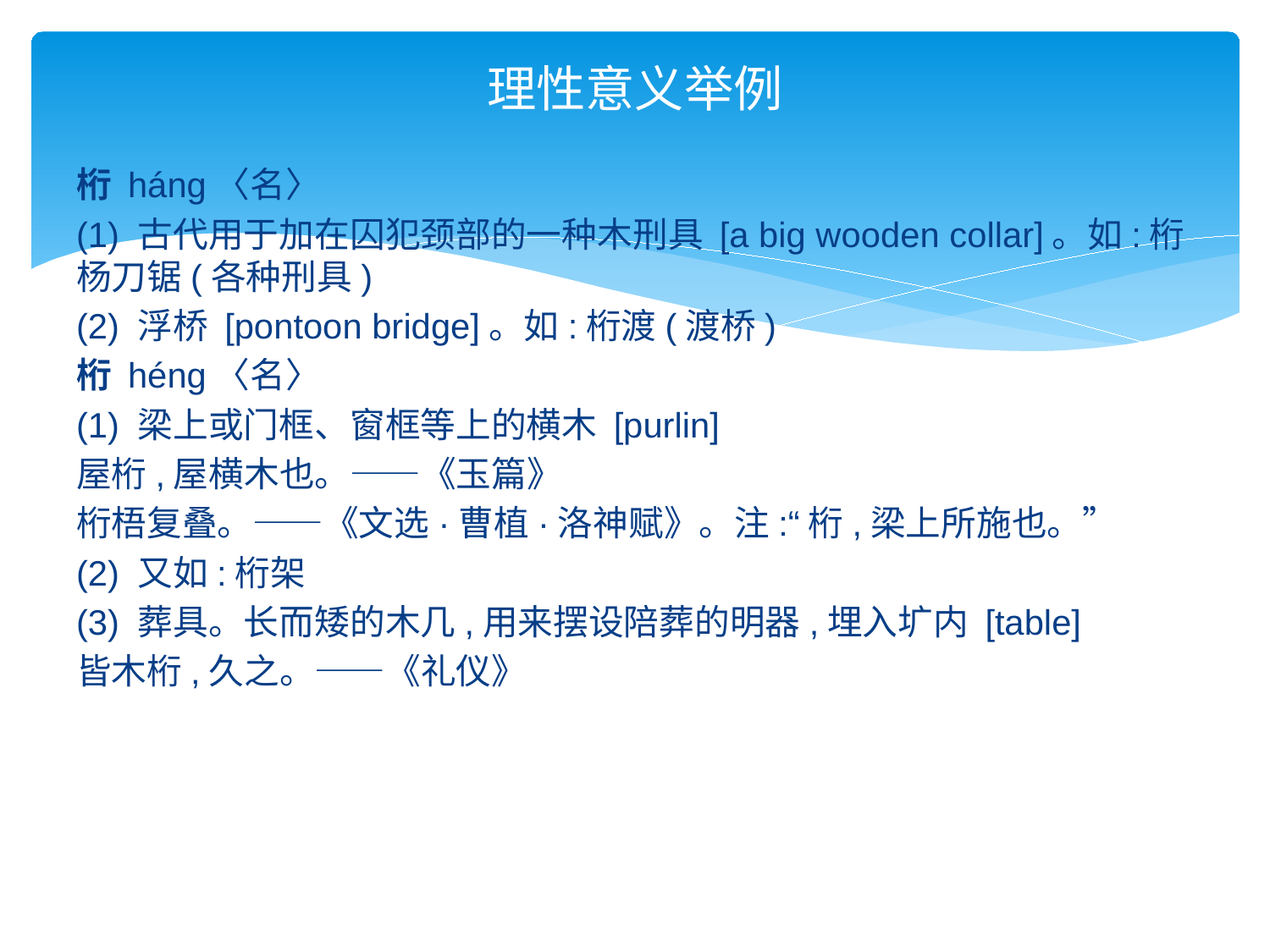

# 理性意义举例
桁 háng〈名〉
(1) 古代用于加在囚犯颈部的一种木刑具 [a big wooden collar]。如:桁杨刀锯(各种刑具)
(2) 浮桥 [pontoon bridge]。如:桁渡(渡桥)
桁 héng〈名〉
(1) 梁上或门框、窗框等上的横木 [purlin]
屋桁,屋横木也。——《玉篇》
桁梧复叠。——《文选·曹植·洛神赋》。注:“桁,梁上所施也。”
(2) 又如:桁架
(3) 葬具。长而矮的木几,用来摆设陪葬的明器,埋入圹内 [table]
皆木桁,久之。——《礼仪》